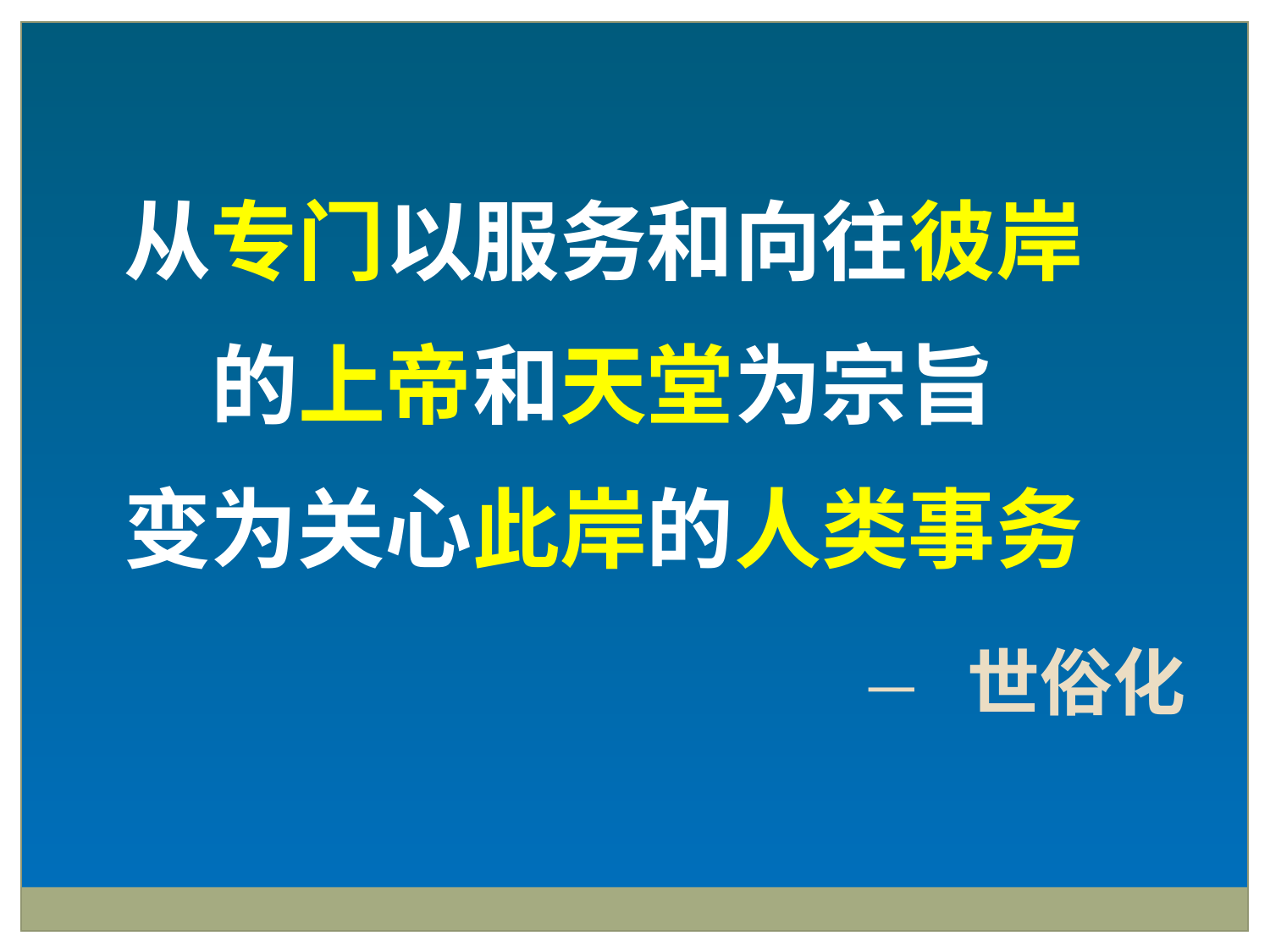

从专门以服务和向往彼岸
的上帝和天堂为宗旨
变为关心此岸的人类事务
一　世俗化